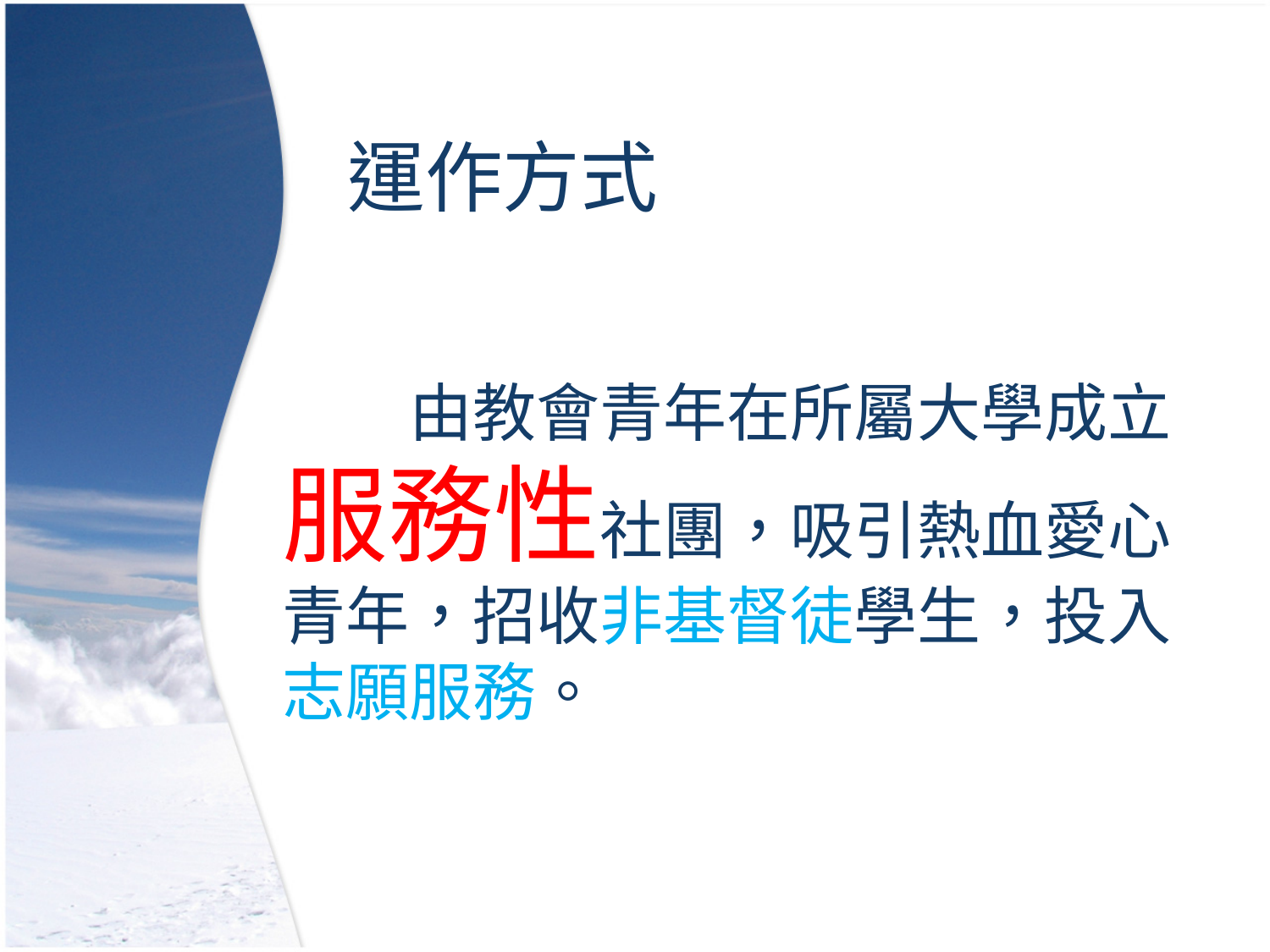

# 運作方式
　　由教會青年在所屬大學成立服務性社團，吸引熱血愛心　青年，招收非基督徒學生，投入　志願服務。